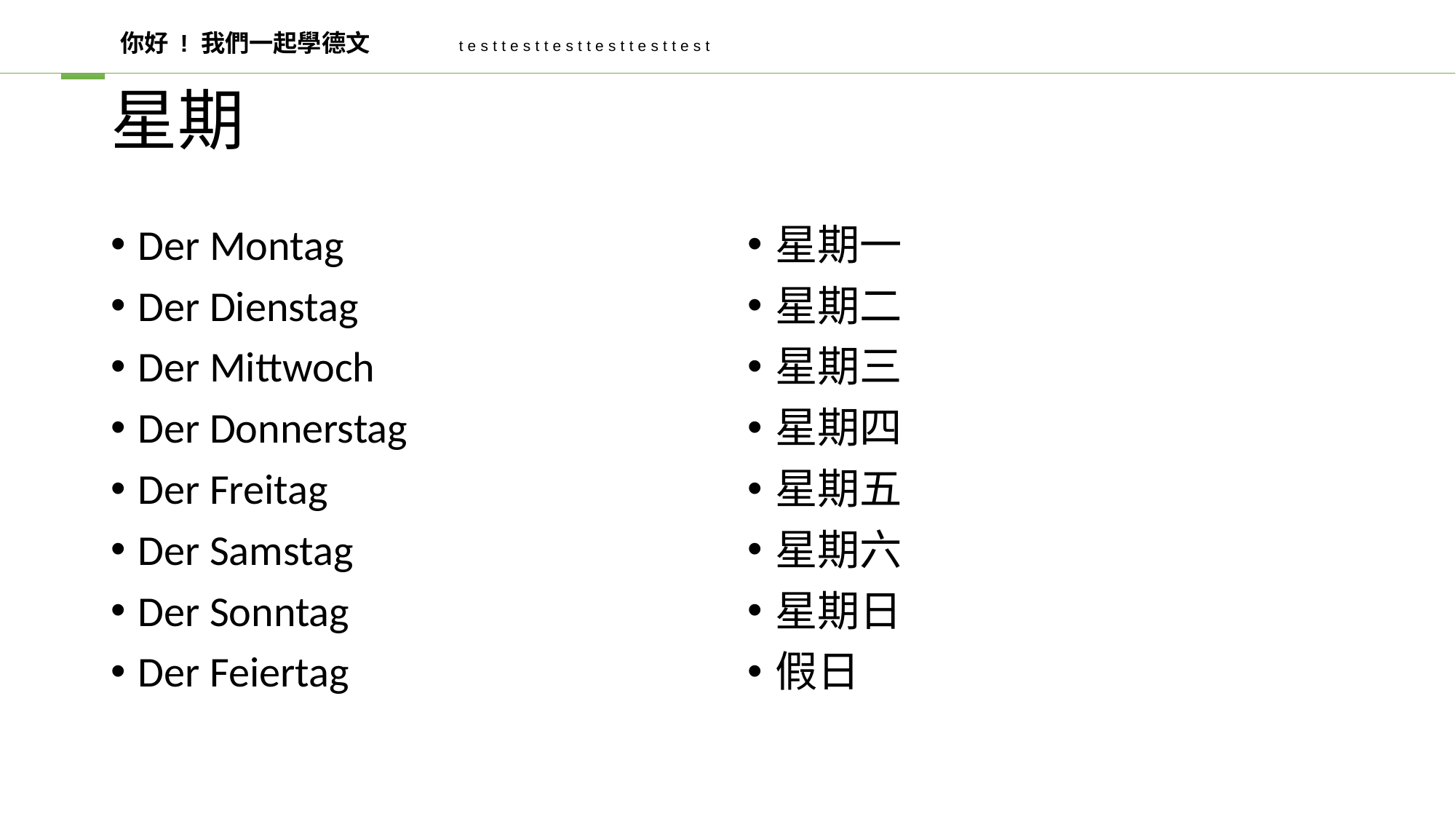

你好 ! 我們一起學德文
testtesttesttesttesttest

# 星期
Der Montag
Der Dienstag
Der Mittwoch
Der Donnerstag
Der Freitag
Der Samstag
Der Sonntag
Der Feiertag
星期一
星期二
星期三
星期四
星期五
星期六
星期日
假日